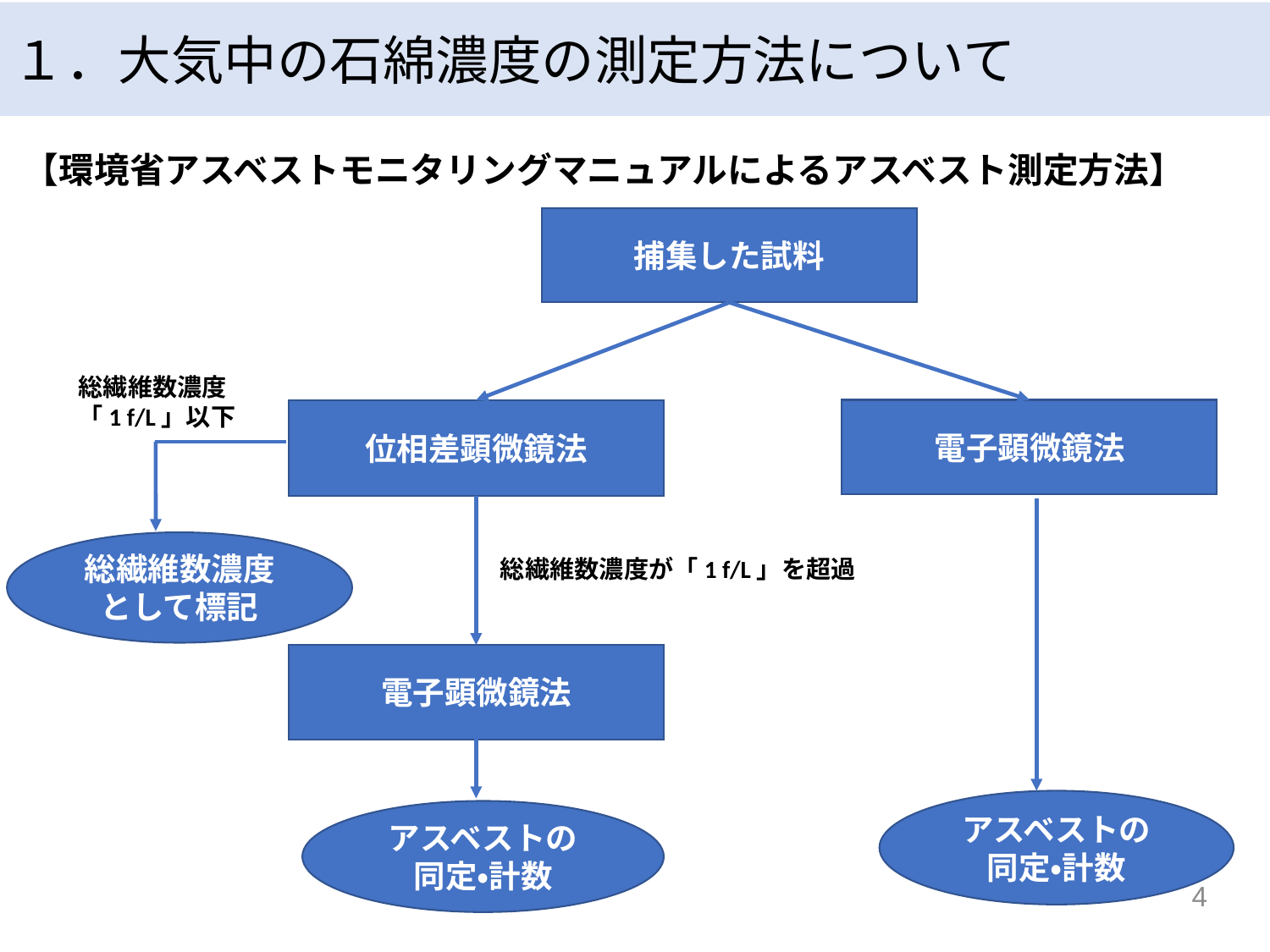

１．大気中の石綿濃度の測定方法について
　【環境省アスベストモニタリングマニュアルによるアスベスト測定方法】
捕集した試料
総繊維数濃度
「1 f/L」以下
電子顕微鏡法
位相差顕微鏡法
総繊維数濃度として標記
総繊維数濃度が「1 f/L」を超過
電子顕微鏡法
アスベストの
同定・計数
アスベストの
同定・計数
4